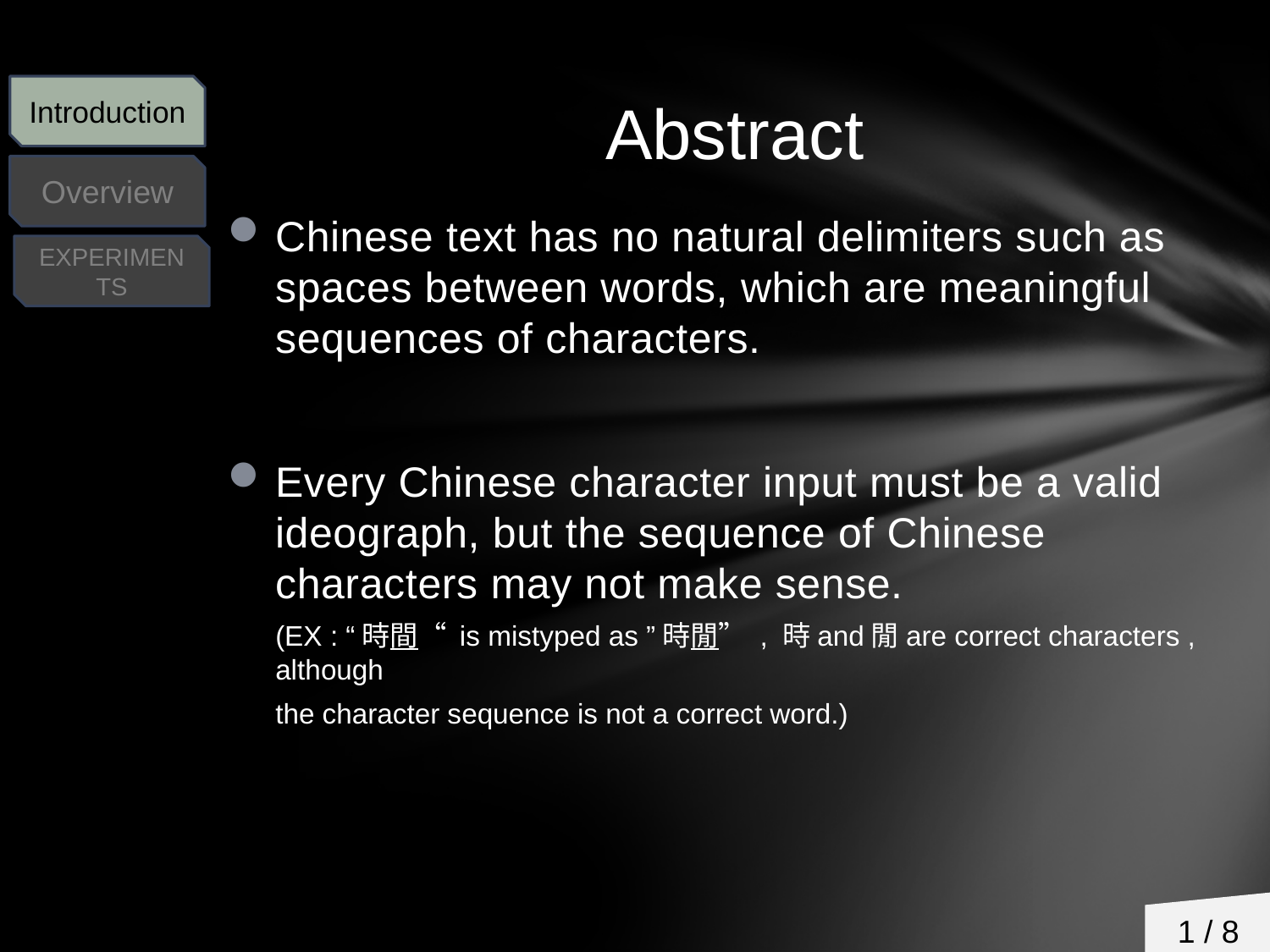

# Abstract
Introduction
Overview
Chinese text has no natural delimiters such as spaces between words, which are meaningful sequences of characters.

Every Chinese character input must be a valid ideograph, but the sequence of Chinese characters may not make sense.
(EX : “時間“ is mistyped as ”時閒” , 時and閒are correct characters , although
the character sequence is not a correct word.)
EXPERIMENTS
1 / 8